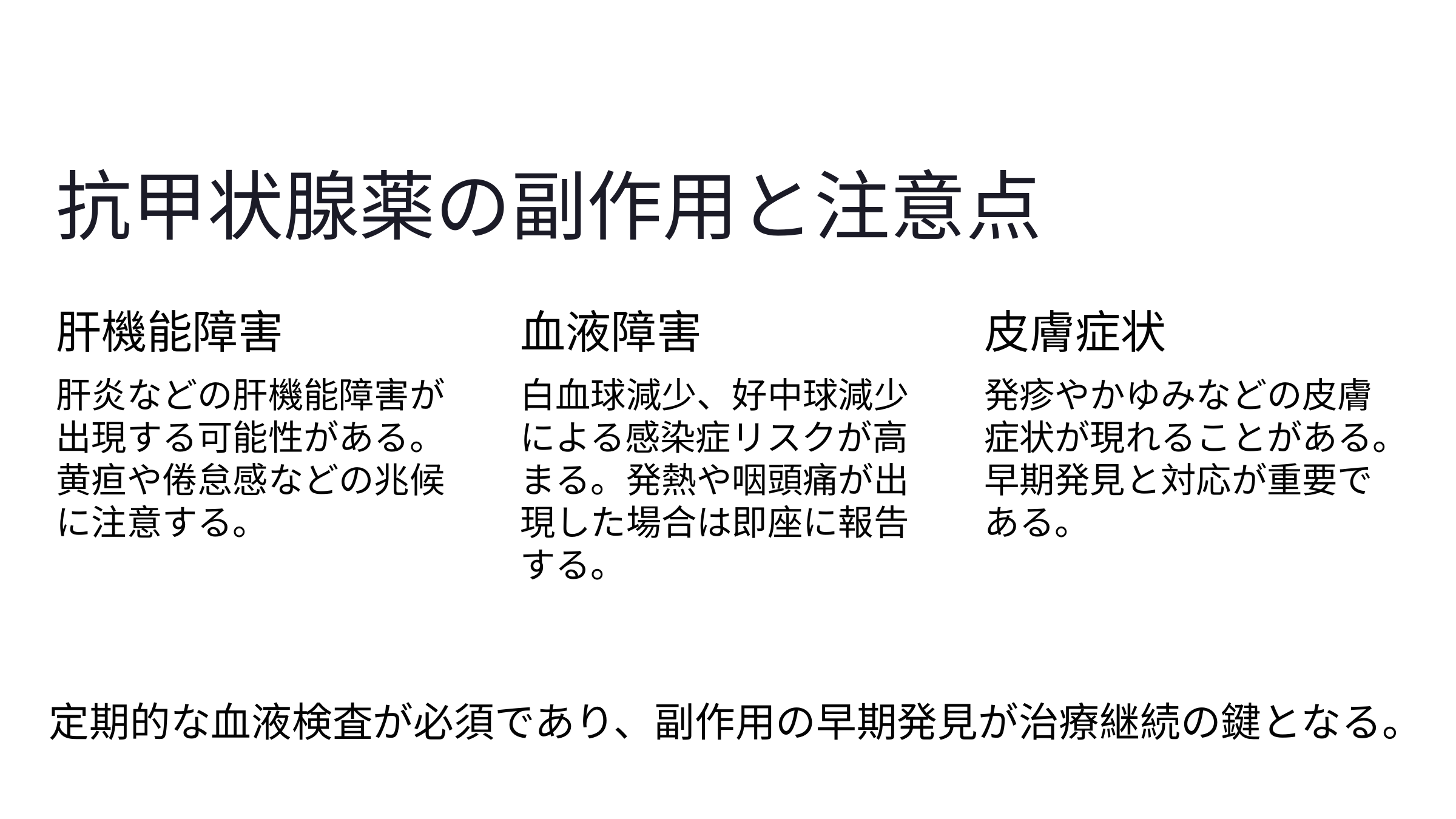

抗甲状腺薬の副作用と注意点
肝機能障害
血液障害
皮膚症状
肝炎などの肝機能障害が出現する可能性がある。黄疸や倦怠感などの兆候に注意する。
白血球減少、好中球減少による感染症リスクが高まる。発熱や咽頭痛が出現した場合は即座に報告する。
発疹やかゆみなどの皮膚症状が現れることがある。早期発見と対応が重要である。
定期的な血液検査が必須であり、副作用の早期発見が治療継続の鍵となる。